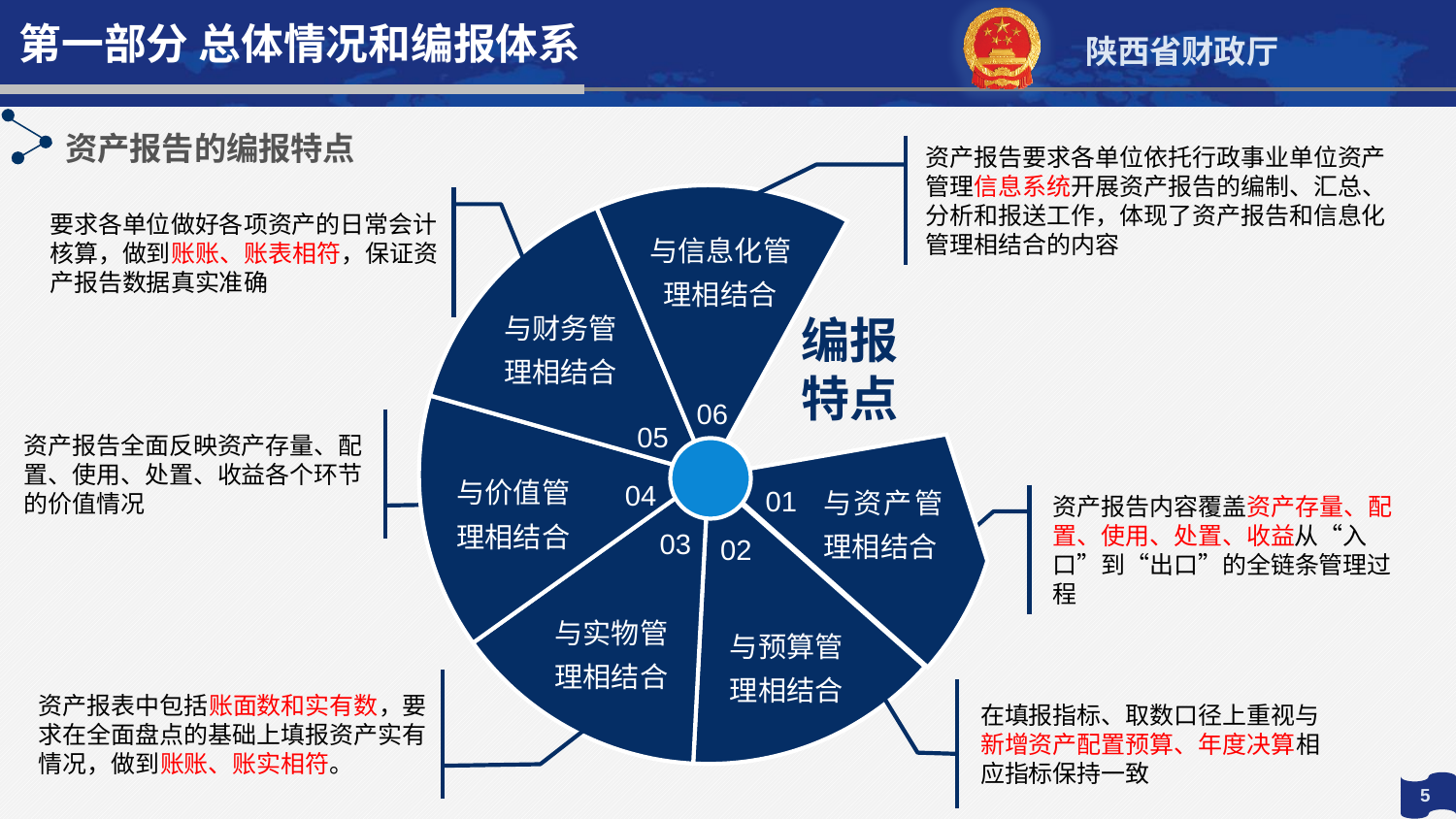

第一部分 总体情况和编报体系

资产报告的编报特点
资产报告要求各单位依托行政事业单位资产管理信息系统开展资产报告的编制、汇总、分析和报送工作，体现了资产报告和信息化管理相结合的内容

要求各单位做好各项资产的日常会计核算，做到账账、账表相符，保证资产报告数据真实准确
与信息化管理相结合
与财务管理相结合
编报
特点
06

05
资产报告全面反映资产存量、配置、使用、处置、收益各个环节的价值情况

与价值管理相结合
04
01
与资产管理相结合
资产报告内容覆盖资产存量、配置、使用、处置、收益从“入口”到“出口”的全链条管理过程
03
02
与实物管理相结合
与预算管理相结合
资产报表中包括账面数和实有数，要求在全面盘点的基础上填报资产实有情况，做到账账、账实相符。
在填报指标、取数口径上重视与新增资产配置预算、年度决算相应指标保持一致